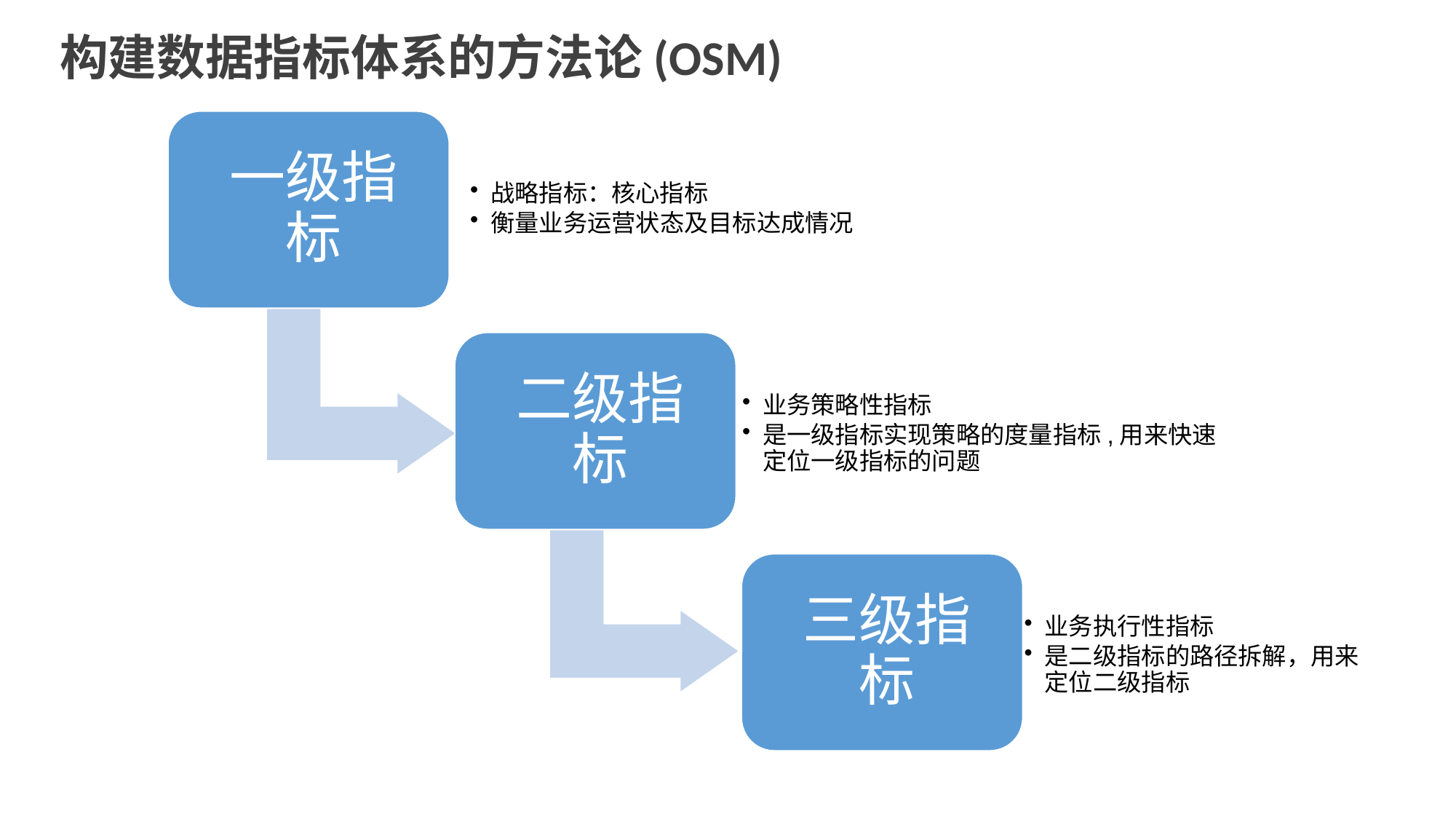

构建数据指标体系的方法论(OSM)
一级指标
战略指标：核心指标
衡量业务运营状态及目标达成情况
二级指标
业务策略性指标
是一级指标实现策略的度量指标,用来快速定位一级指标的问题
三级指标
业务执行性指标
是二级指标的路径拆解，用来定位二级指标